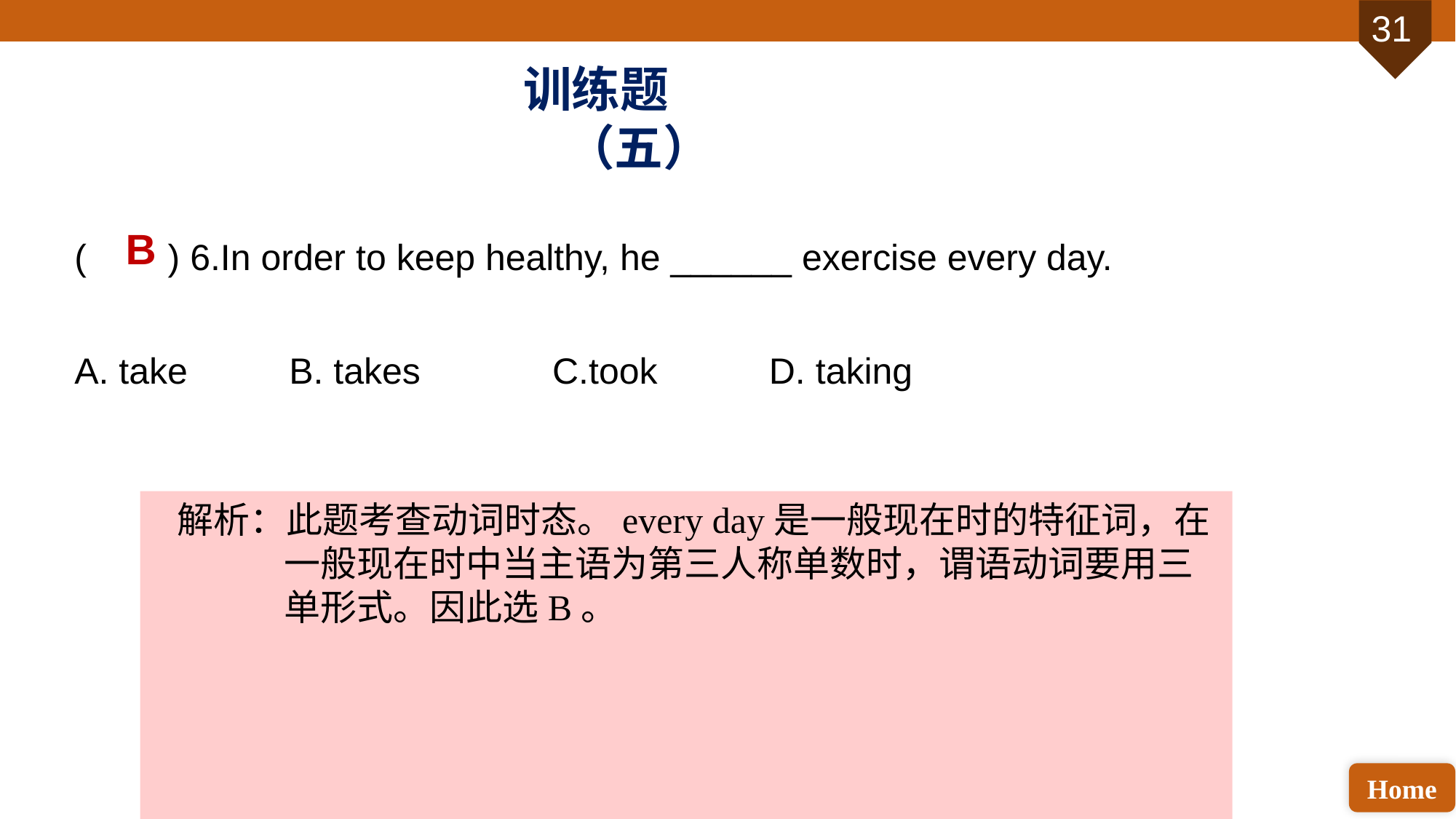

训练题（五）
(        ) 6.In order to keep healthy, he ______ exercise every day.

A. take          B. takes             C.took           D. taking

B

解析：此题考查动词时态。every day是一般现在时的特征词，在一般现在时中当主语为第三人称单数时，谓语动词要用三单形式。因此选B。